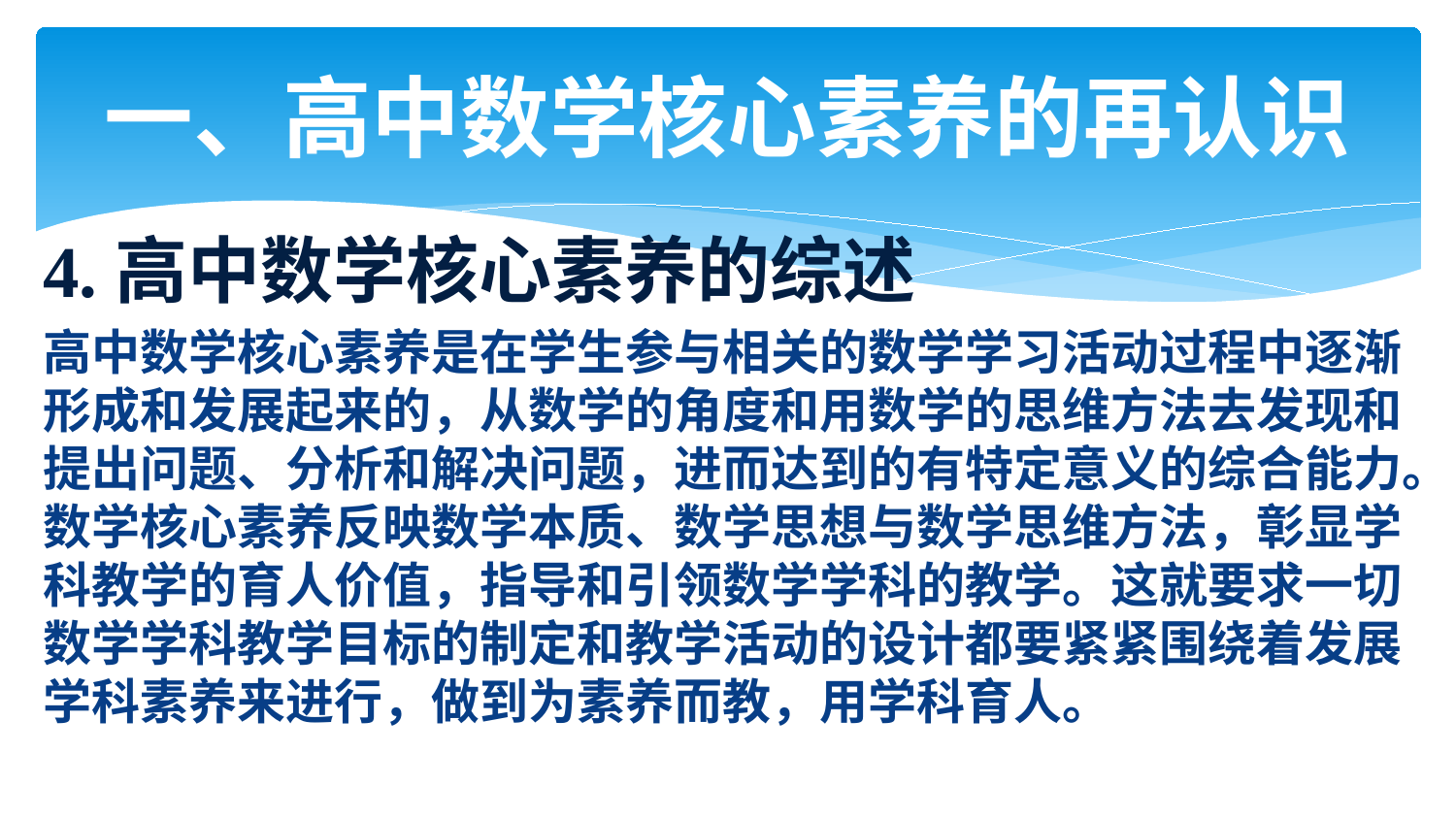

# 一、高中数学核心素养的再认识
4.高中数学核心素养的综述
高中数学核心素养是在学生参与相关的数学学习活动过程中逐渐形成和发展起来的，从数学的角度和用数学的思维方法去发现和提出问题、分析和解决问题，进而达到的有特定意义的综合能力。数学核心素养反映数学本质、数学思想与数学思维方法，彰显学科教学的育人价值，指导和引领数学学科的教学。这就要求一切数学学科教学目标的制定和教学活动的设计都要紧紧围绕着发展学科素养来进行，做到为素养而教，用学科育人。